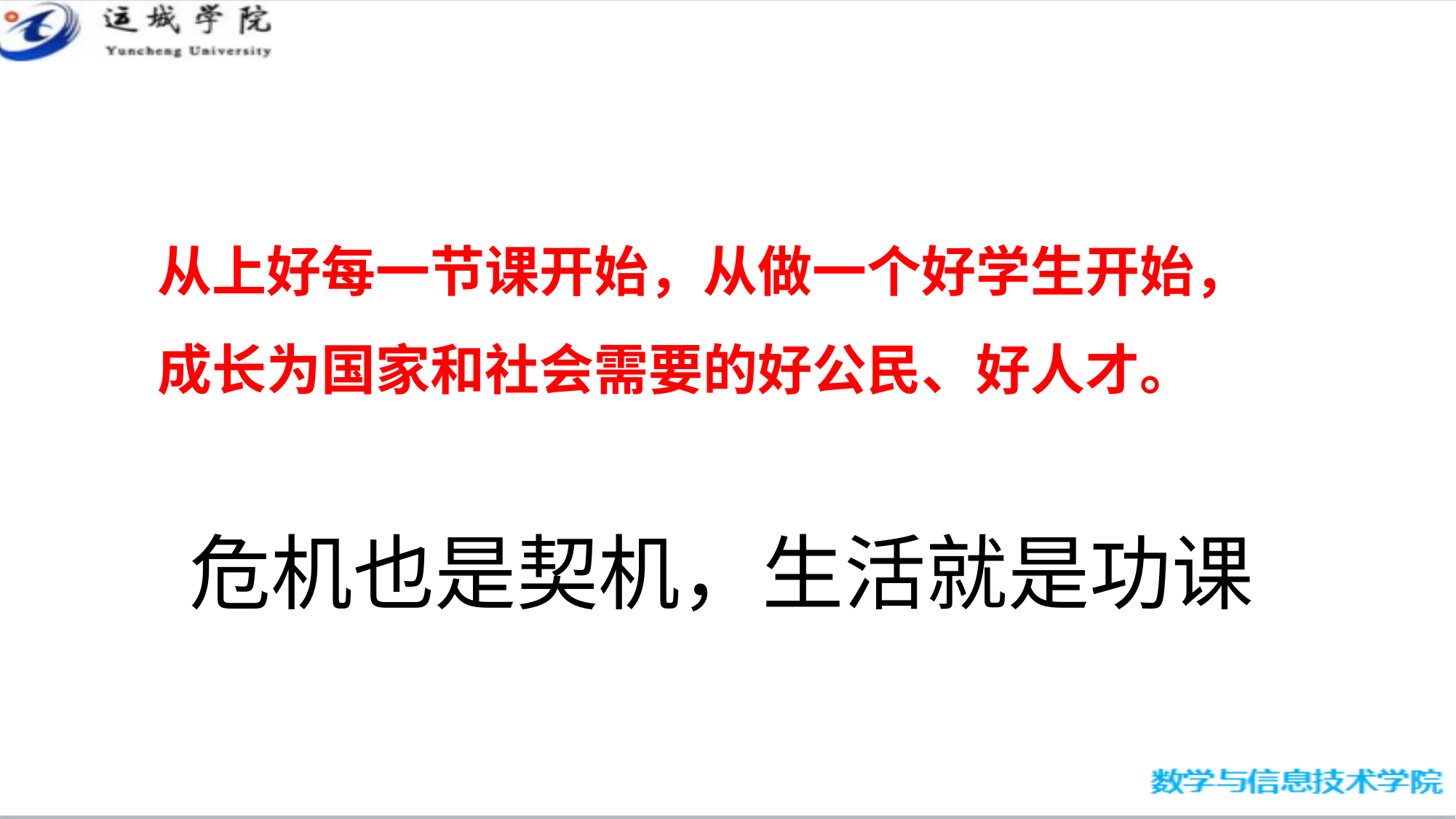

从上好每一节课开始，从做一个好学生开始，
成长为国家和社会需要的好公民、好人才。
危机也是契机，生活就是功课